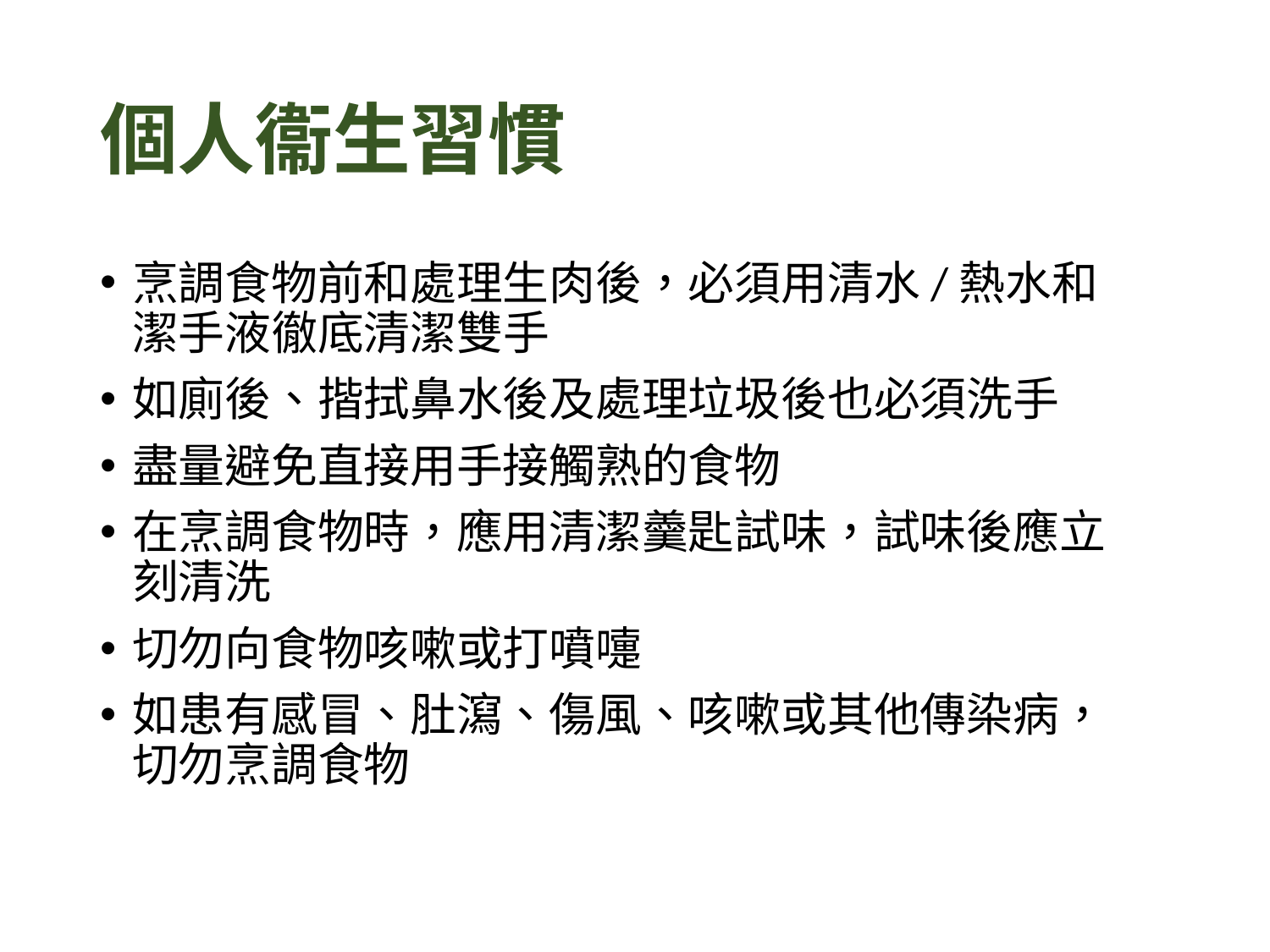

# 個人衞生習慣
烹調食物前和處理生肉後，必須用清水/熱水和潔手液徹底清潔雙手
如廁後、揩拭鼻水後及處理垃圾後也必須洗手
盡量避免直接用手接觸熟的食物
在烹調食物時，應用清潔羹匙試味，試味後應立刻清洗
切勿向食物咳嗽或打噴嚏
如患有感冒、肚瀉、傷風、咳嗽或其他傳染病，切勿烹調食物